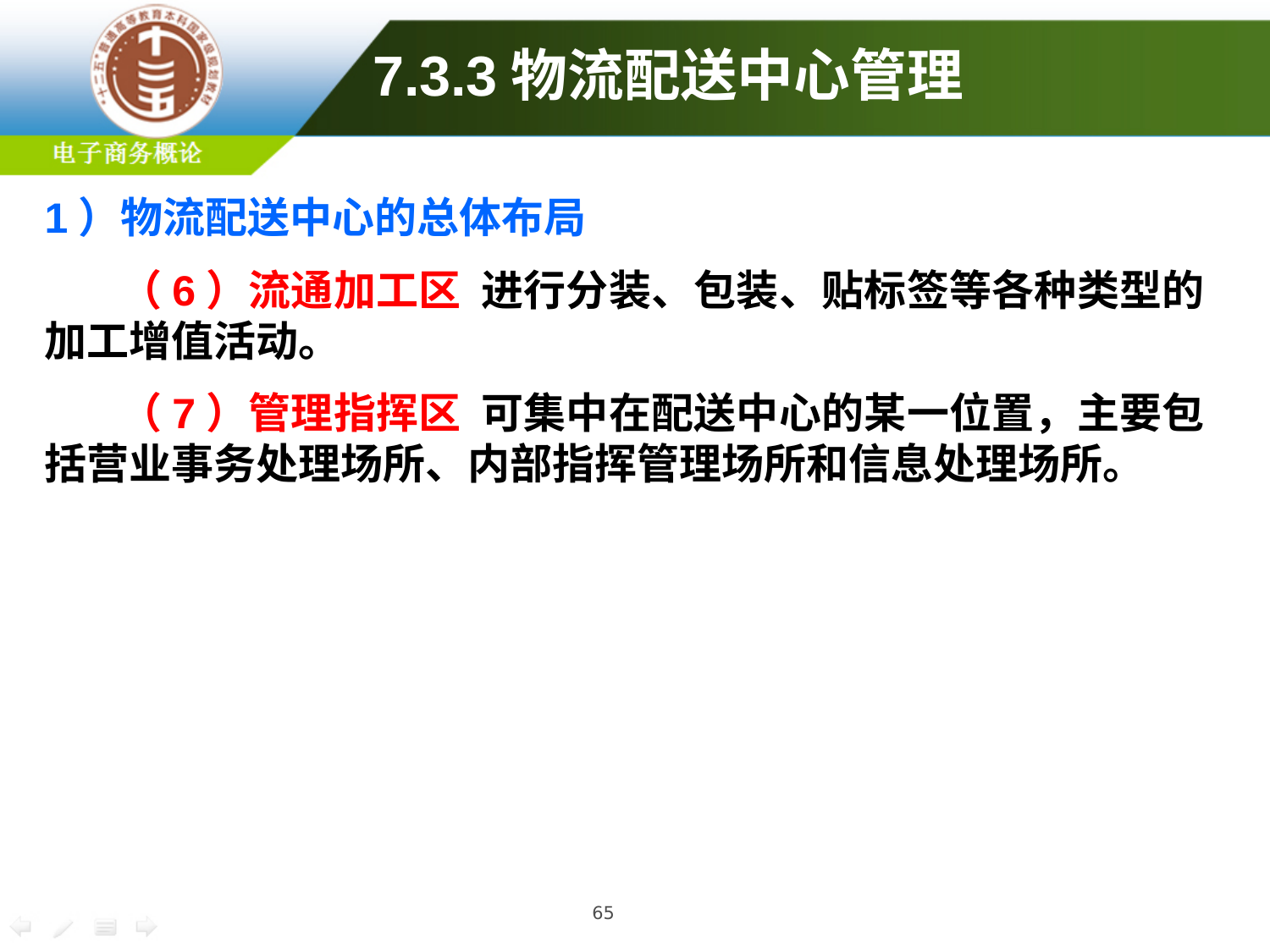

# 7.3.3物流配送中心管理
1）物流配送中心的总体布局
（6）流通加工区  进行分装、包装、贴标签等各种类型的加工增值活动。
（7）管理指挥区  可集中在配送中心的某一位置，主要包括营业事务处理场所、内部指挥管理场所和信息处理场所。

65